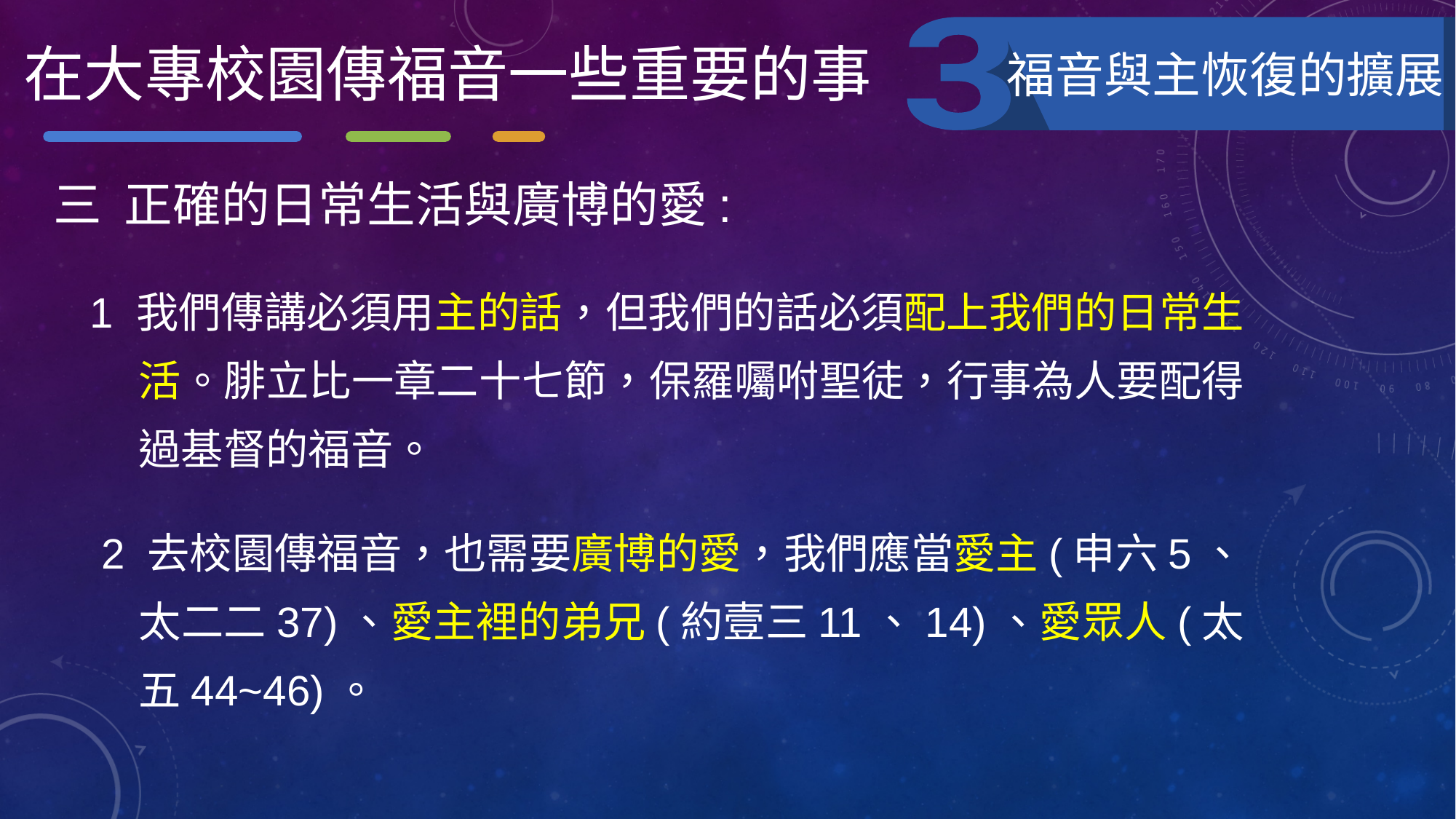

在大專校園傳福音一些重要的事
福音與主恢復的擴展

三  正確的日常生活與廣博的愛:
   1 我們傳講必須用主的話，但我們的話必須配上我們的日常生活。腓立比一章二十七節，保羅囑咐聖徒，行事為人要配得過基督的福音。
    2 去校園傳福音，也需要廣博的愛，我們應當愛主(申六5、太二二37)、愛主裡的弟兄(約壹三11、14)、愛眾人(太五44~46)。